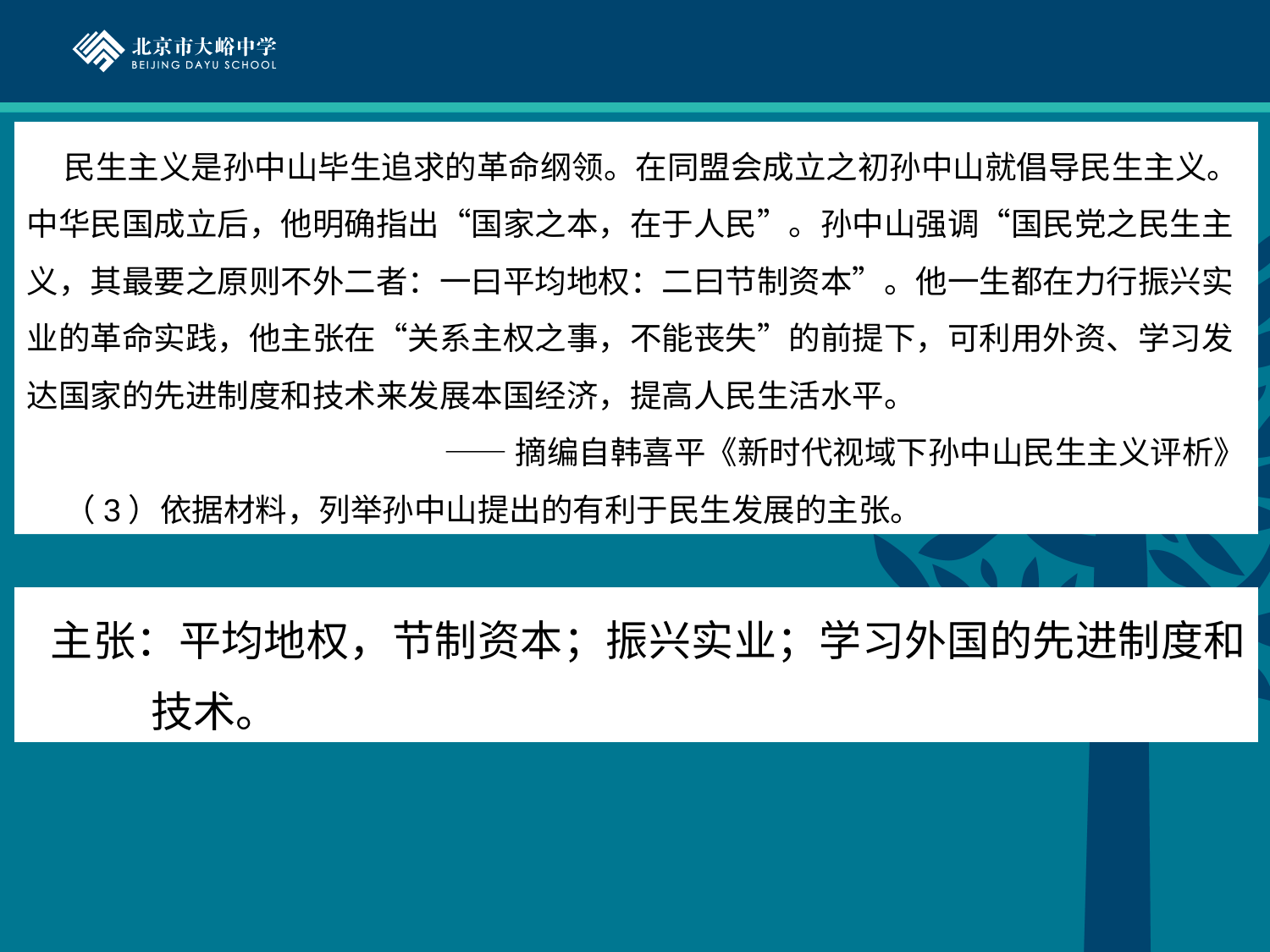

民生主义是孙中山毕生追求的革命纲领。在同盟会成立之初孙中山就倡导民生主义。中华民国成立后，他明确指出“国家之本，在于人民”。孙中山强调“国民党之民生主义，其最要之原则不外二者：一曰平均地权：二曰节制资本”。他一生都在力行振兴实业的革命实践，他主张在“关系主权之事，不能丧失”的前提下，可利用外资、学习发达国家的先进制度和技术来发展本国经济，提高人民生活水平。
——摘编自韩喜平《新时代视域下孙中山民生主义评析》
（3）依据材料，列举孙中山提出的有利于民生发展的主张。
主张：平均地权，节制资本；振兴实业；学习外国的先进制度和技术。